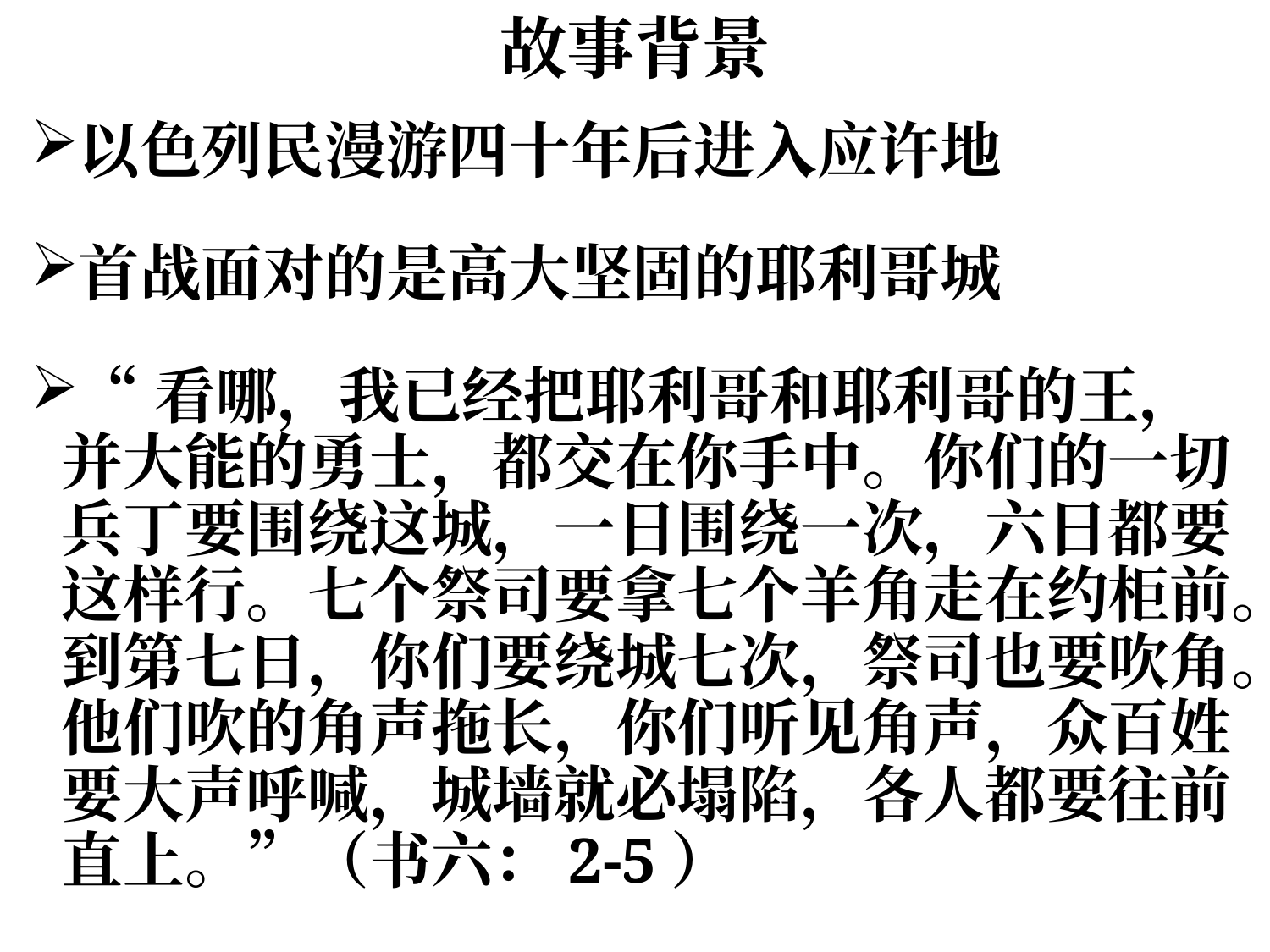

# 故事背景
以色列民漫游四十年后进入应许地

首战面对的是高大坚固的耶利哥城

“看哪，我已经把耶利哥和耶利哥的王，并大能的勇士，都交在你手中。你们的一切兵丁要围绕这城，一日围绕一次，六日都要这样行。七个祭司要拿七个羊角走在约柜前。到第七日，你们要绕城七次，祭司也要吹角。他们吹的角声拖长，你们听见角声，众百姓要大声呼喊，城墙就必塌陷，各人都要往前直上。”（书六：2-5）